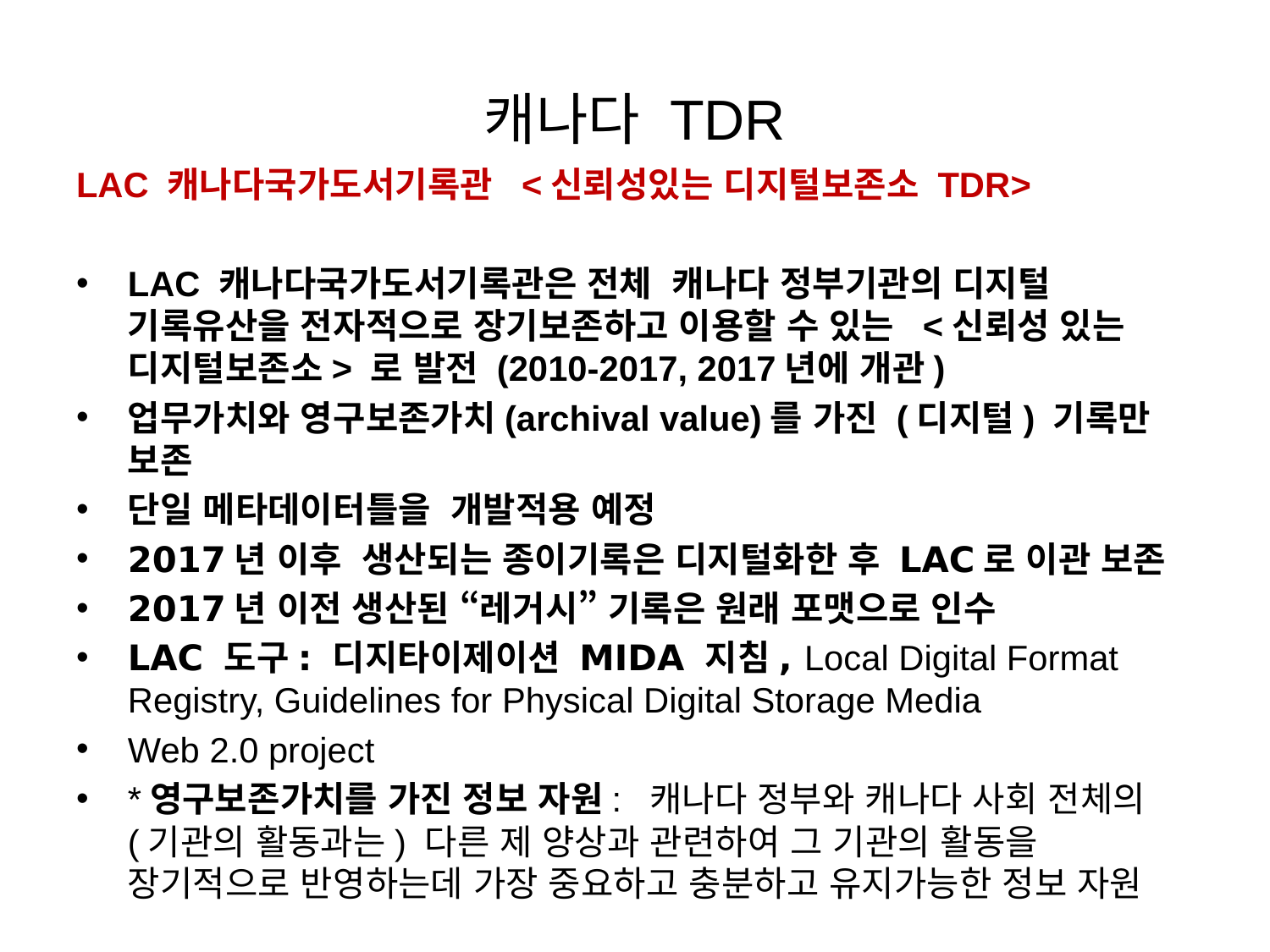

# 캐나다 TDR
LAC 캐나다국가도서기록관  <신뢰성있는 디지털보존소 TDR>

LAC 캐나다국가도서기록관은 전체  캐나다 정부기관의 디지털 기록유산을 전자적으로 장기보존하고 이용할 수 있는  <신뢰성 있는 디지털보존소> 로 발전 (2010-2017, 2017년에 개관)
업무가치와 영구보존가치(archival value)를 가진 (디지털) 기록만 보존
단일 메타데이터틀을  개발적용 예정
2017년 이후  생산되는 종이기록은 디지털화한 후 LAC로 이관 보존
2017년 이전 생산된 “레거시” 기록은 원래 포맷으로 인수
LAC 도구: 디지타이제이션 MIDA 지침, Local Digital Format Registry, Guidelines for Physical Digital Storage Media
Web 2.0 project
*영구보존가치를 가진 정보 자원:  캐나다 정부와 캐나다 사회 전체의 (기관의 활동과는) 다른 제 양상과 관련하여 그 기관의 활동을 장기적으로 반영하는데 가장 중요하고 충분하고 유지가능한 정보 자원